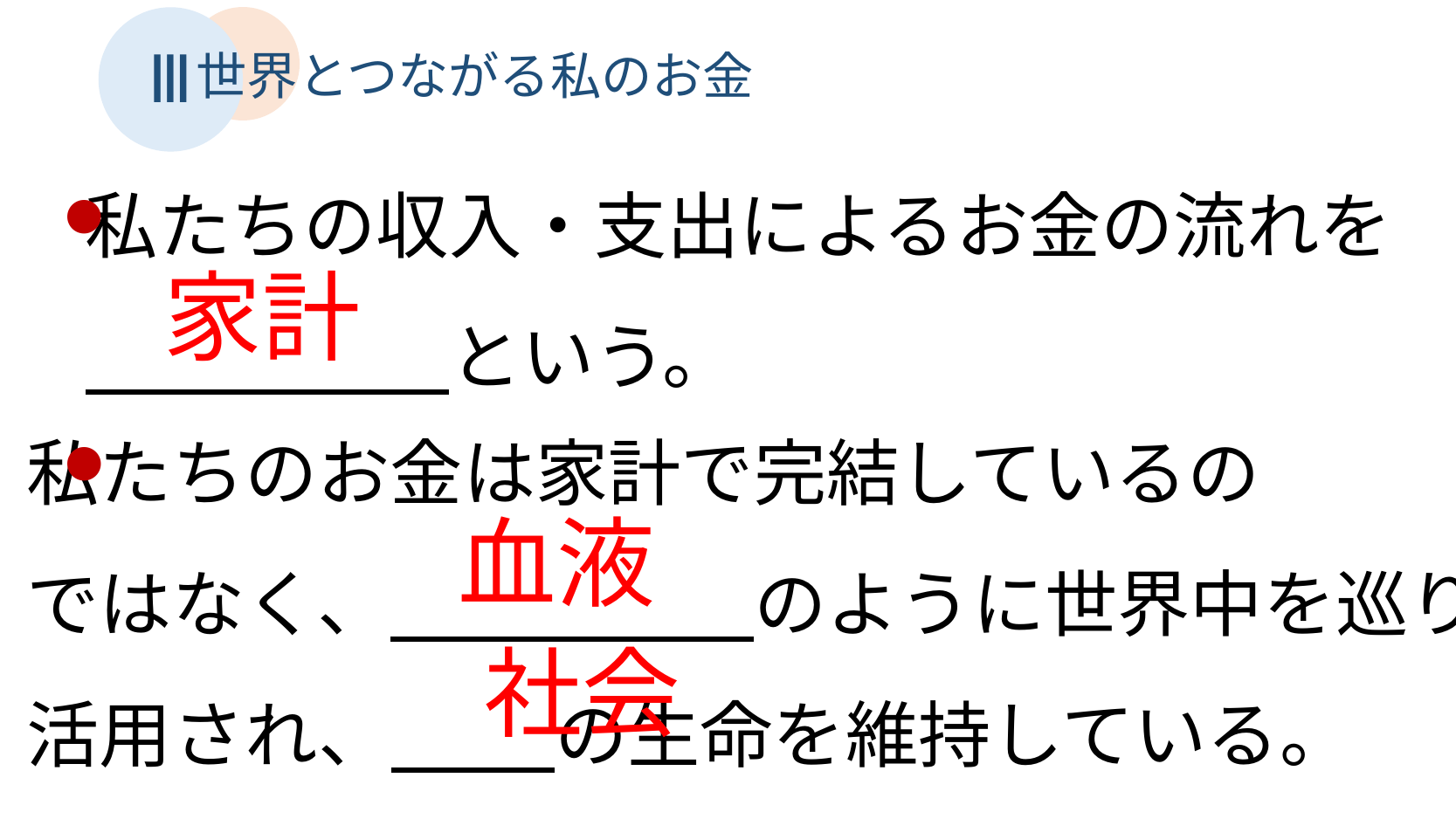

Ⅲ
世界とつながる私のお金
私たちの収入・支出によるお金の流れを
　　　　　という。
●
家計
私たちのお金は家計で完結しているの
ではなく、　　　　　のように世界中を巡り、
活用され、          の生命を維持している。
●
血液
社会